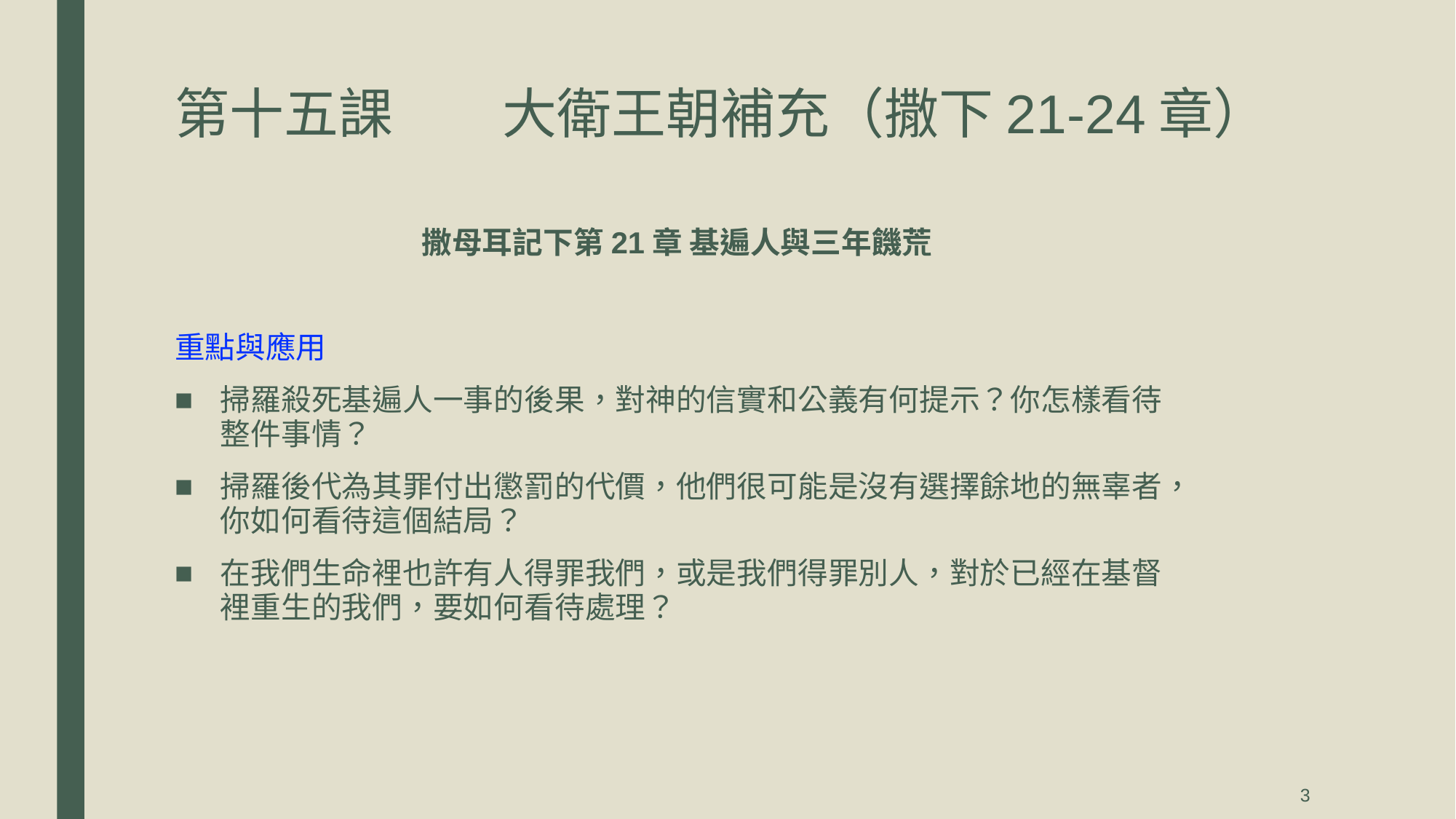

# 第十五課	大衛王朝補充（撒下21-24章）
撒母耳記下第21章 基遍人與三年饑荒

重點與應用
掃羅殺死基遍人一事的後果，對神的信實和公義有何提示？你怎樣看待整件事情？
掃羅後代為其罪付出懲罰的代價，他們很可能是沒有選擇餘地的無辜者，你如何看待這個結局？
在我們生命裡也許有人得罪我們，或是我們得罪別人，對於已經在基督裡重生的我們，要如何看待處理？

3